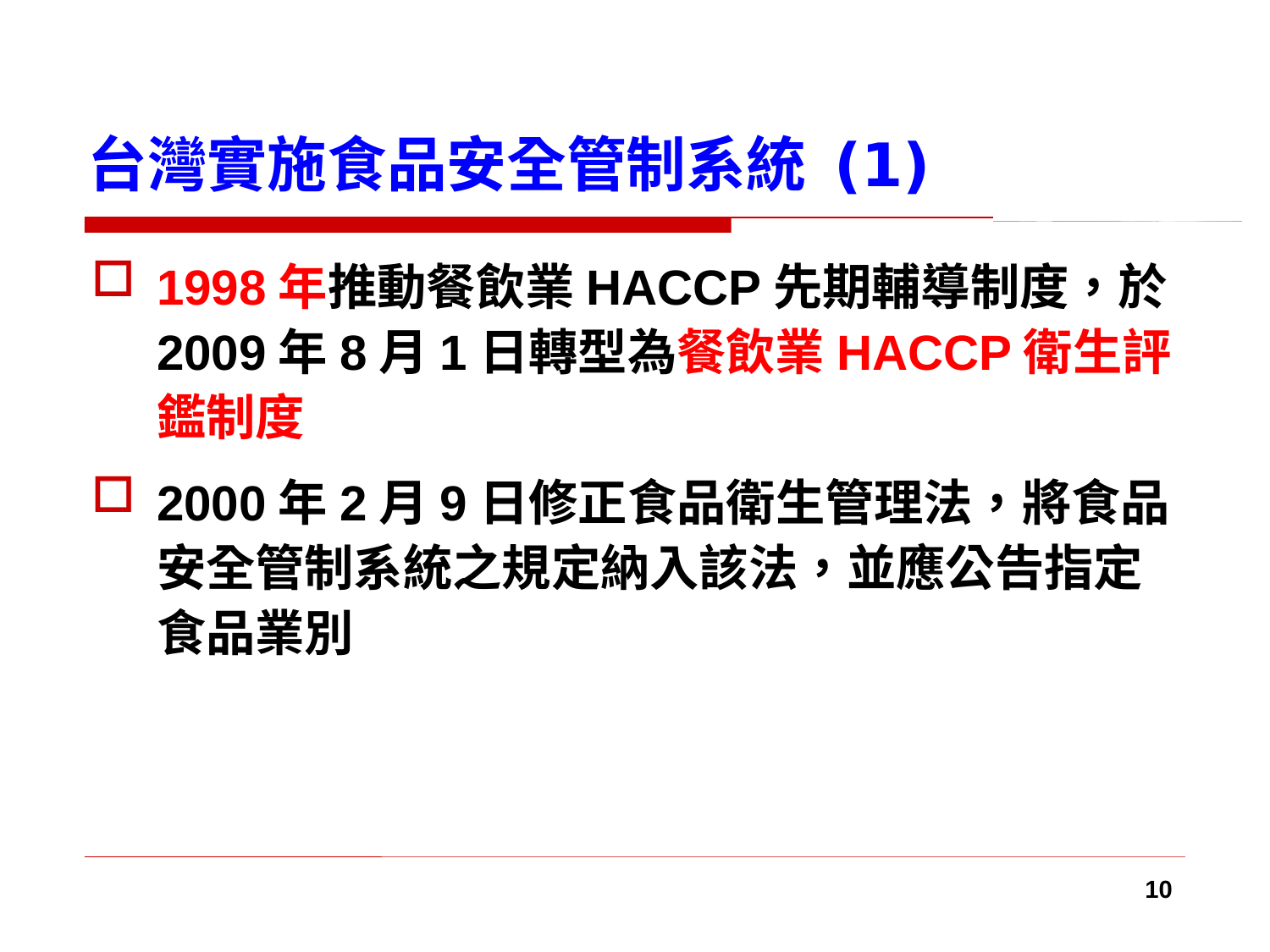

# 台灣實施食品安全管制系統 (1)
1998年推動餐飲業HACCP先期輔導制度，於2009年8月1日轉型為餐飲業HACCP衛生評鑑制度
2000年2月9日修正食品衛生管理法，將食品安全管制系統之規定納入該法，並應公告指定食品業別
10